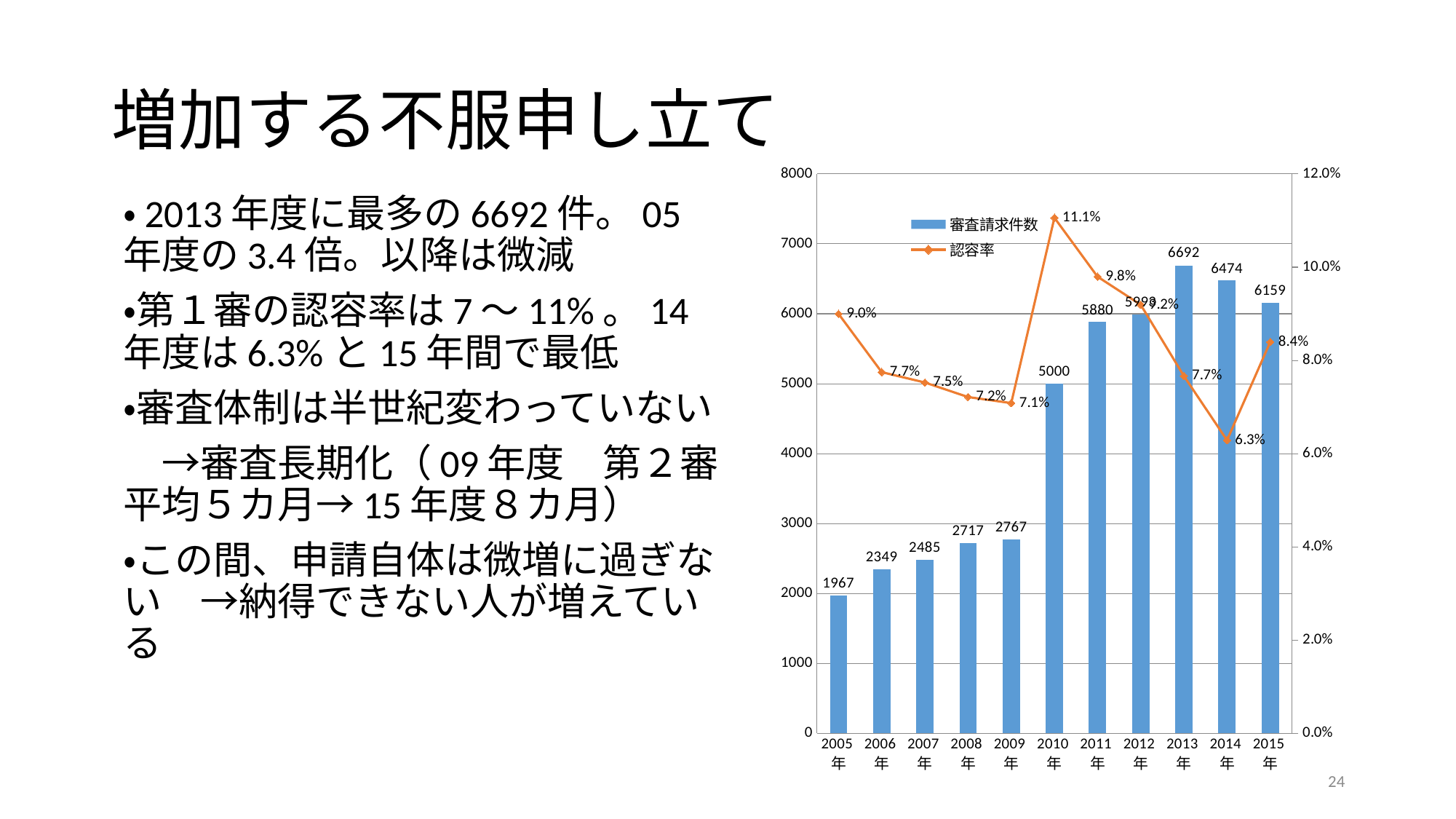

# 増加する不服申し立て

### Chart

| Category | 審査請求件数 | 認容率 |
|---|---|---|
| 2005年 | 1967.0 | 0.08998474834773768 |
| 2006年 | 2349.0 | 0.07747977862920391 |
| 2007年 | 2485.0 | 0.07525150905432595 |
| 2008年 | 2717.0 | 0.0721383879278616 |
| 2009年 | 2767.0 | 0.07083483917600289 |
| 2010年 | 5000.0 | 0.1106 |
| 2011年 | 5880.0 | 0.09795918367346938 |
| 2012年 | 5993.0 | 0.09194059736359085 |
| 2013年 | 6692.0 | 0.07665869695158398 |
| 2014年 | 6474.0 | 0.06286685202347853 |
| 2015年 | 6159.0 | 0.0839421984088326 |
・2013年度に最多の6692件。05年度の3.4倍。以降は微減
・第１審の認容率は7～11%。14年度は6.3%と15年間で最低
・審査体制は半世紀変わっていない
　→審査長期化（09年度　第２審平均５カ月→15年度８カ月）
・この間、申請自体は微増に過ぎない　→納得できない人が増えている

24